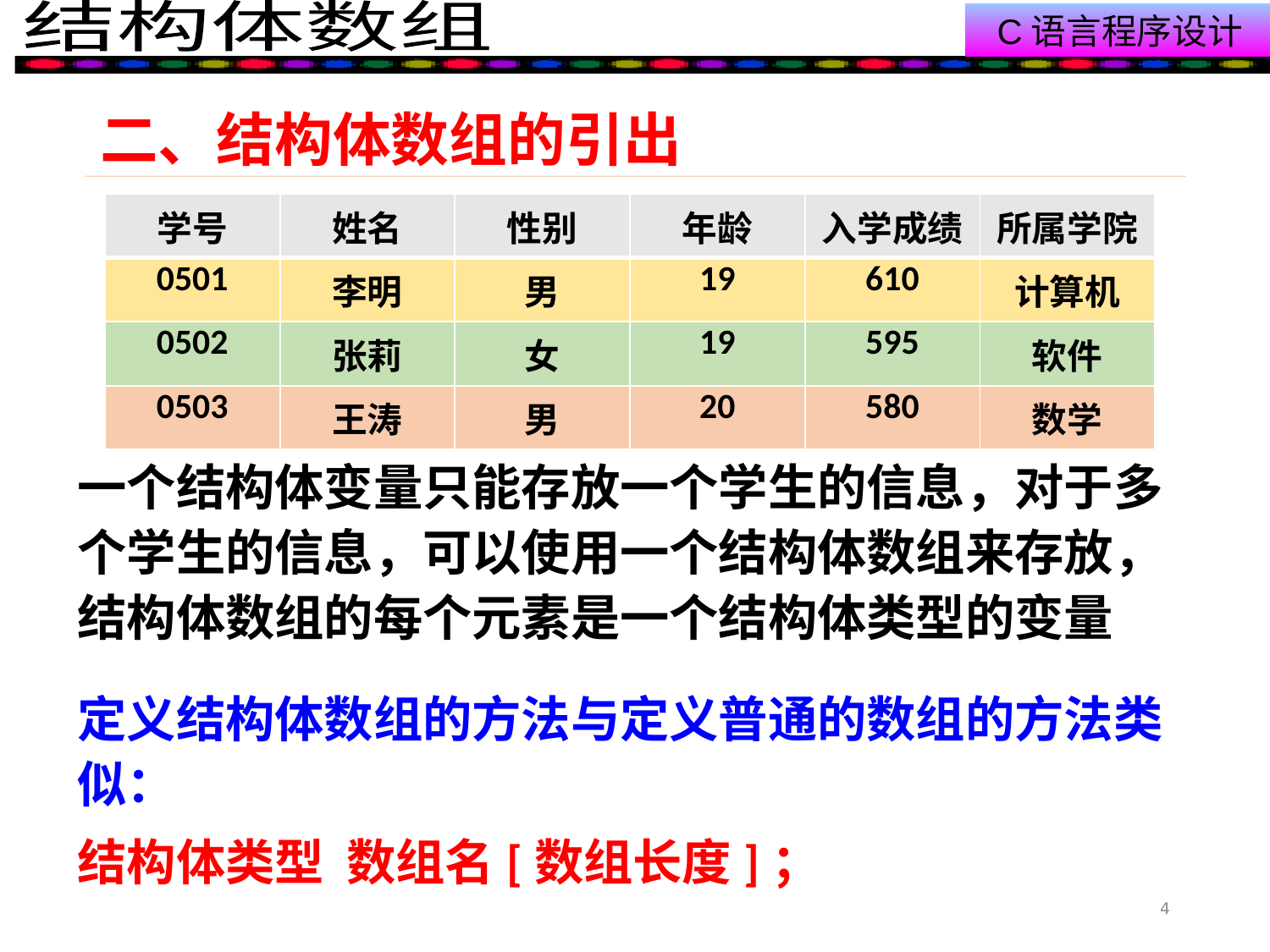

# 二、结构体数组的引出
| 学号 | 姓名 | 性别 | 年龄 | 入学成绩 | 所属学院 |
| --- | --- | --- | --- | --- | --- |
| 0501 | 李明 | 男 | 19 | 610 | 计算机 |
| 0502 | 张莉 | 女 | 19 | 595 | 软件 |
| 0503 | 王涛 | 男 | 20 | 580 | 数学 |
一个结构体变量只能存放一个学生的信息，对于多个学生的信息，可以使用一个结构体数组来存放，结构体数组的每个元素是一个结构体类型的变量
定义结构体数组的方法与定义普通的数组的方法类似：
结构体类型  数组名[数组长度]；
4